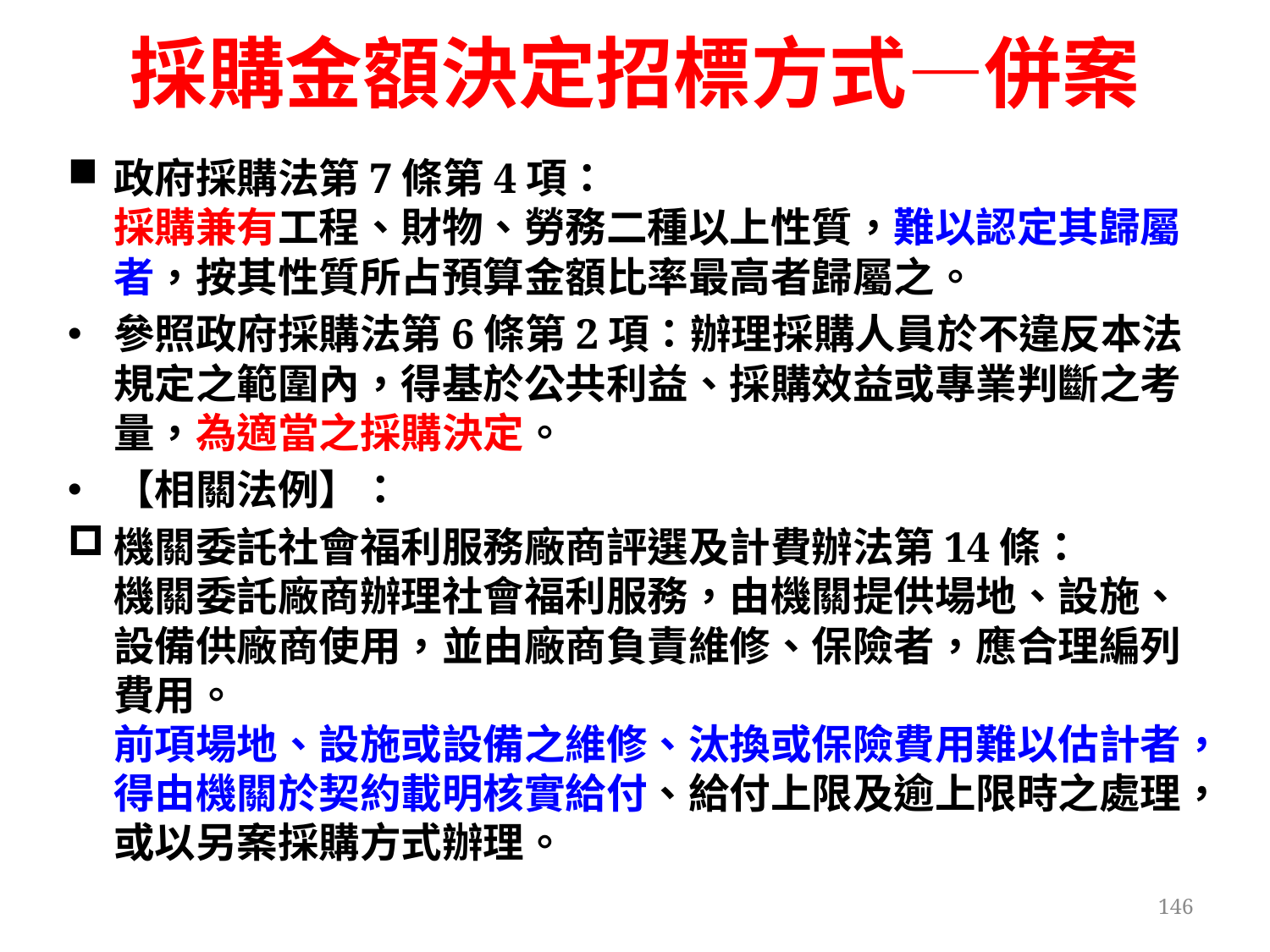

# 採購金額決定招標方式—併案
政府採購法第7條第4項：
採購兼有工程、財物、勞務二種以上性質，難以認定其歸屬者，按其性質所占預算金額比率最高者歸屬之。
參照政府採購法第6條第2項：辦理採購人員於不違反本法規定之範圍內，得基於公共利益、採購效益或專業判斷之考量，為適當之採購決定。
【相關法例】：
機關委託社會福利服務廠商評選及計費辦法第14條：
機關委託廠商辦理社會福利服務，由機關提供場地、設施、設備供廠商使用，並由廠商負責維修、保險者，應合理編列費用。
前項場地、設施或設備之維修、汰換或保險費用難以估計者，得由機關於契約載明核實給付、給付上限及逾上限時之處理，或以另案採購方式辦理。

146